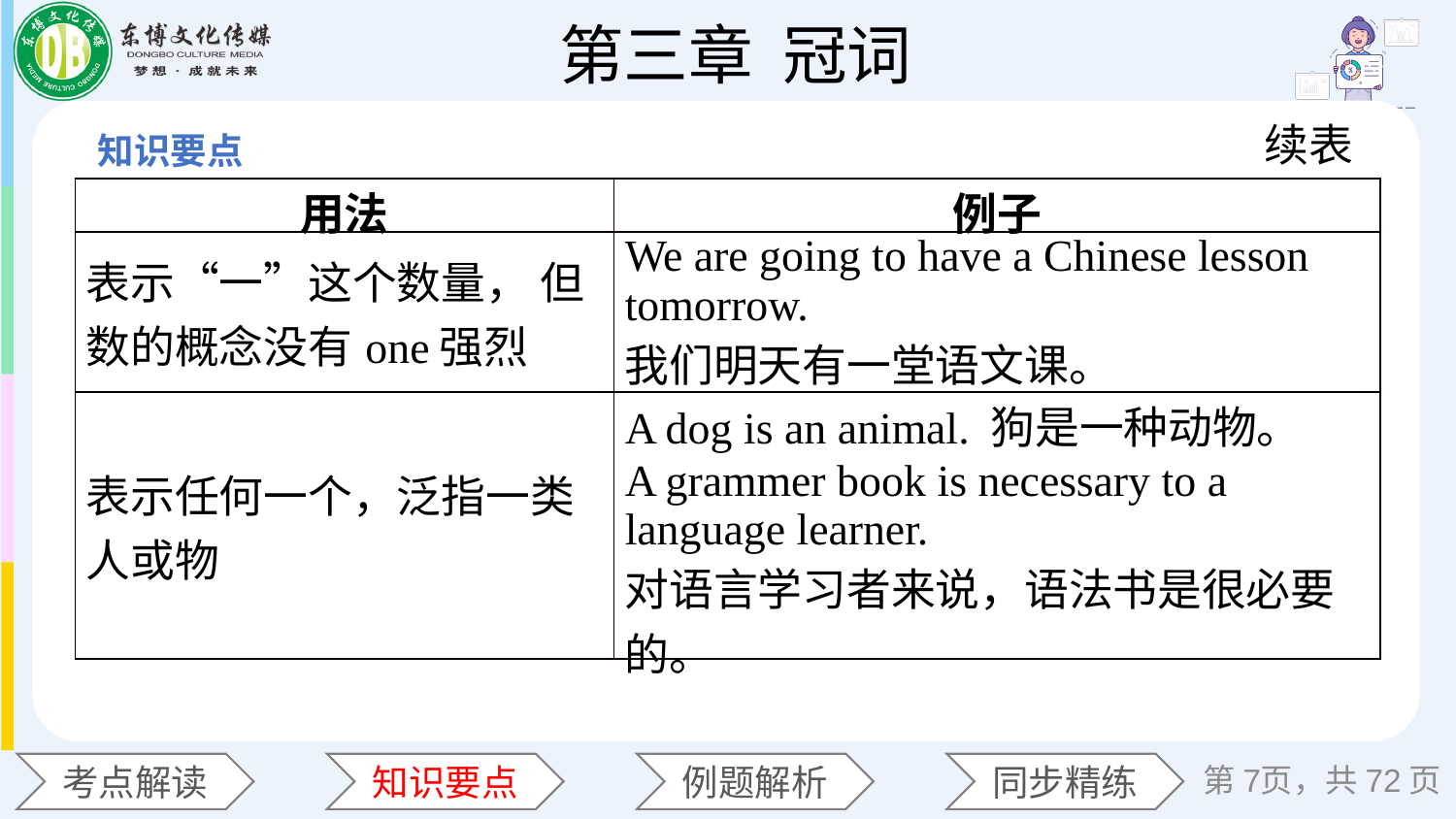

续表

| 用法 | 例子 |
| --- | --- |
| 表示“一”这个数量， 但数的概念没有one强烈 | We are going to have a Chinese lesson tomorrow. 我们明天有一堂语文课。 |
| 表示任何一个，泛指一类人或物 | A dog is an animal. 狗是一种动物。 A grammer book is necessary to a language learner. 对语言学习者来说，语法书是很必要的。 |
第7页，共72页